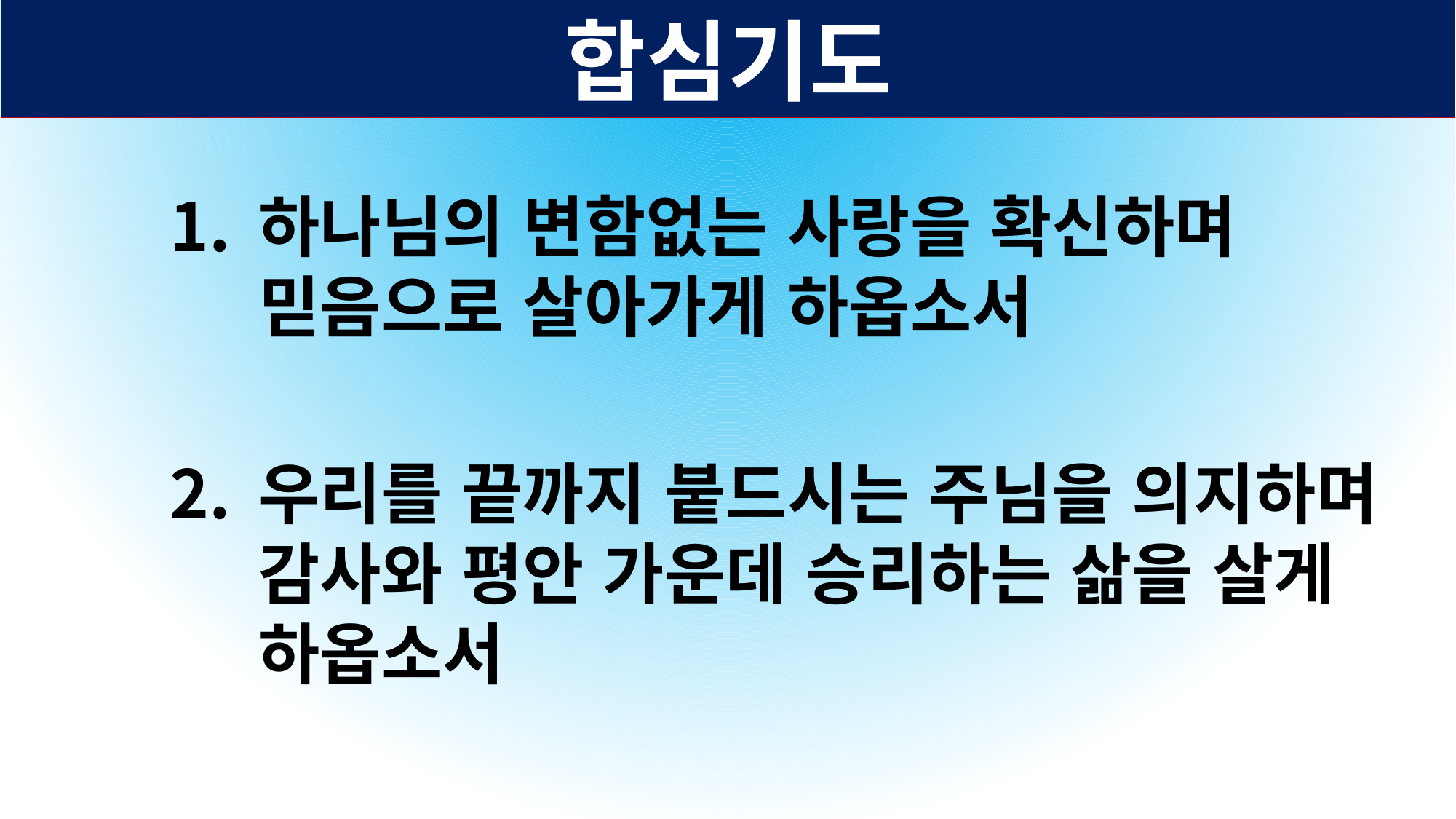

합심기도
하나님의 변함없는 사랑을 확신하며  믿음으로 살아가게 하옵소서

우리를 끝까지 붙드시는 주님을 의지하며 감사와 평안 가운데 승리하는 삶을 살게 하옵소서